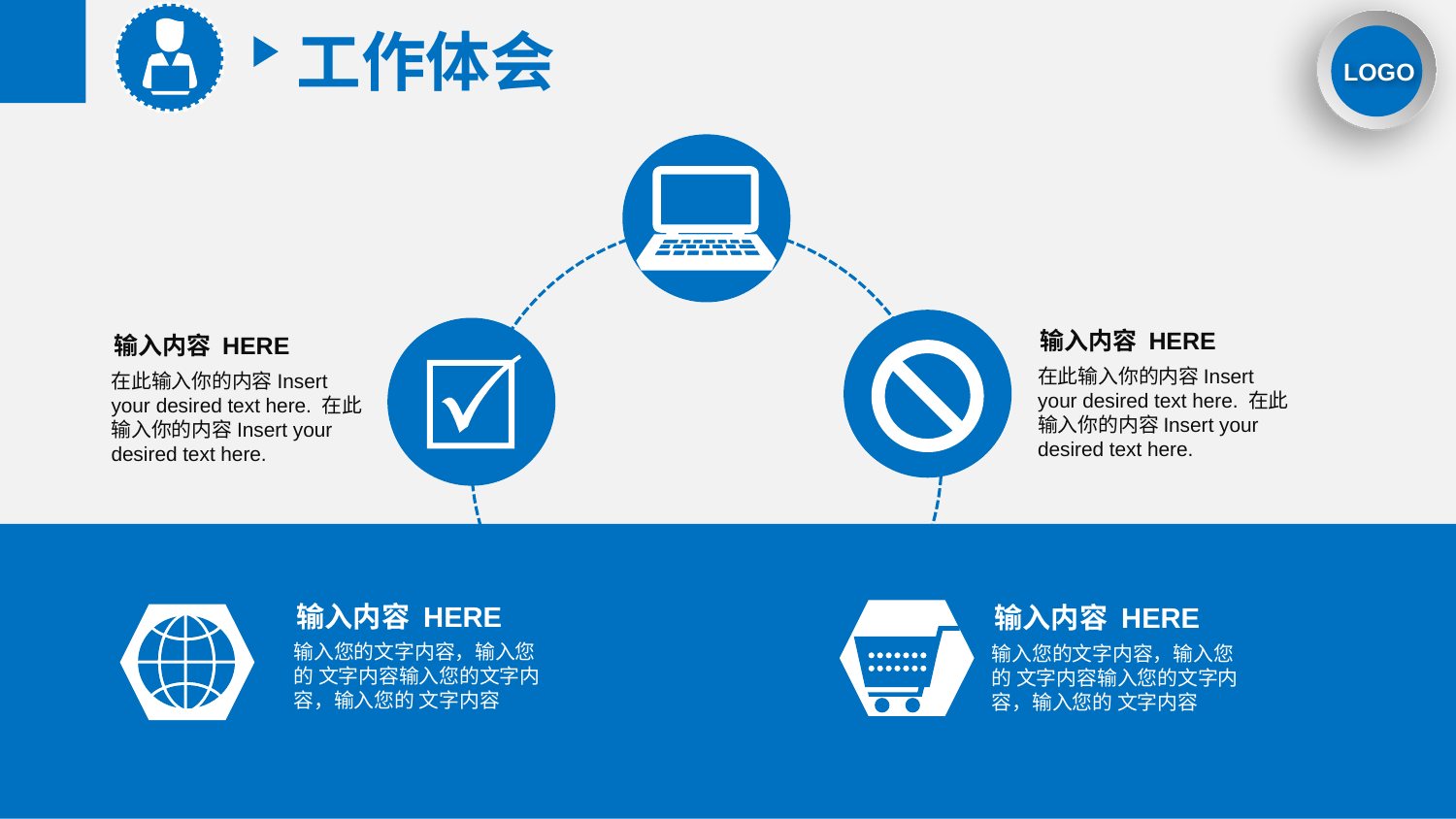

LOGO
工作体会

输入内容 HERE
在此输入你的内容Insert your desired text here. 在此输入你的内容Insert your desired text here.
输入内容 HERE
在此输入你的内容Insert your desired text here. 在此输入你的内容Insert your desired text here.

输入内容 HERE

输入您的文字内容，输入您的 文字内容输入您的文字内容，输入您的 文字内容
输入内容 HERE

输入您的文字内容，输入您的 文字内容输入您的文字内容，输入您的 文字内容